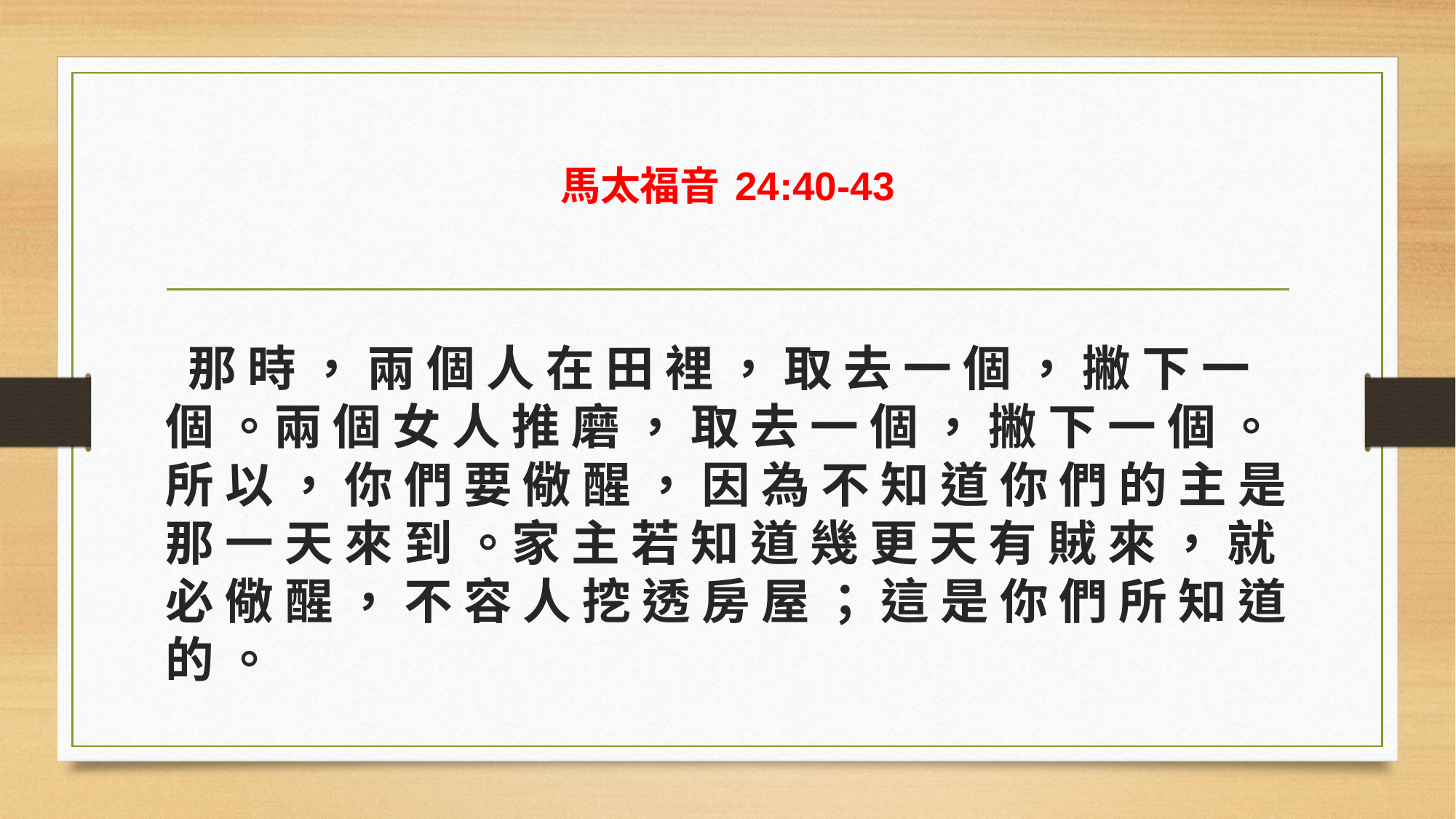

# 馬太福音 24:40-43
 那 時 ， 兩 個 人 在 田 裡 ， 取 去 一 個 ， 撇 下 一 個 。兩 個 女 人 推 磨 ， 取 去 一 個 ， 撇 下 一 個 。所 以 ， 你 們 要 儆 醒 ， 因 為 不 知 道 你 們 的 主 是 那 一 天 來 到 。家 主 若 知 道 幾 更 天 有 賊 來 ， 就 必 儆 醒 ， 不 容 人 挖 透 房 屋 ； 這 是 你 們 所 知 道 的 。